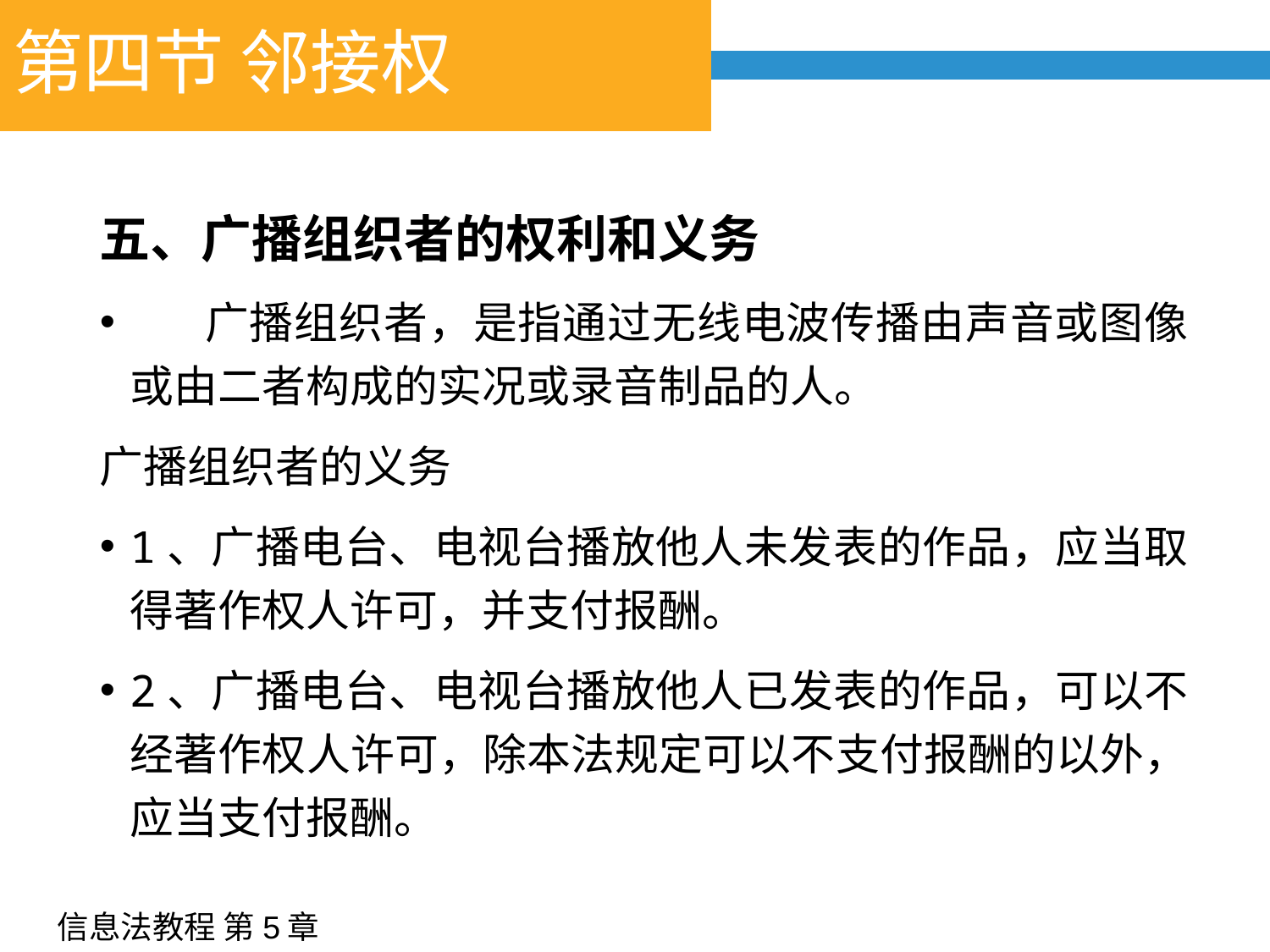

第四节 邻接权
# 第四节  广播组织者的权利
五、广播组织者的权利和义务
      广播组织者，是指通过无线电波传播由声音或图像或由二者构成的实况或录音制品的人。
广播组织者的义务
	1、广播电台、电视台播放他人未发表的作品，应当取得著作权人许可，并支付报酬。
	2、广播电台、电视台播放他人已发表的作品，可以不经著作权人许可，除本法规定可以不支付报酬的以外，应当支付报酬。
信息法教程 第5章